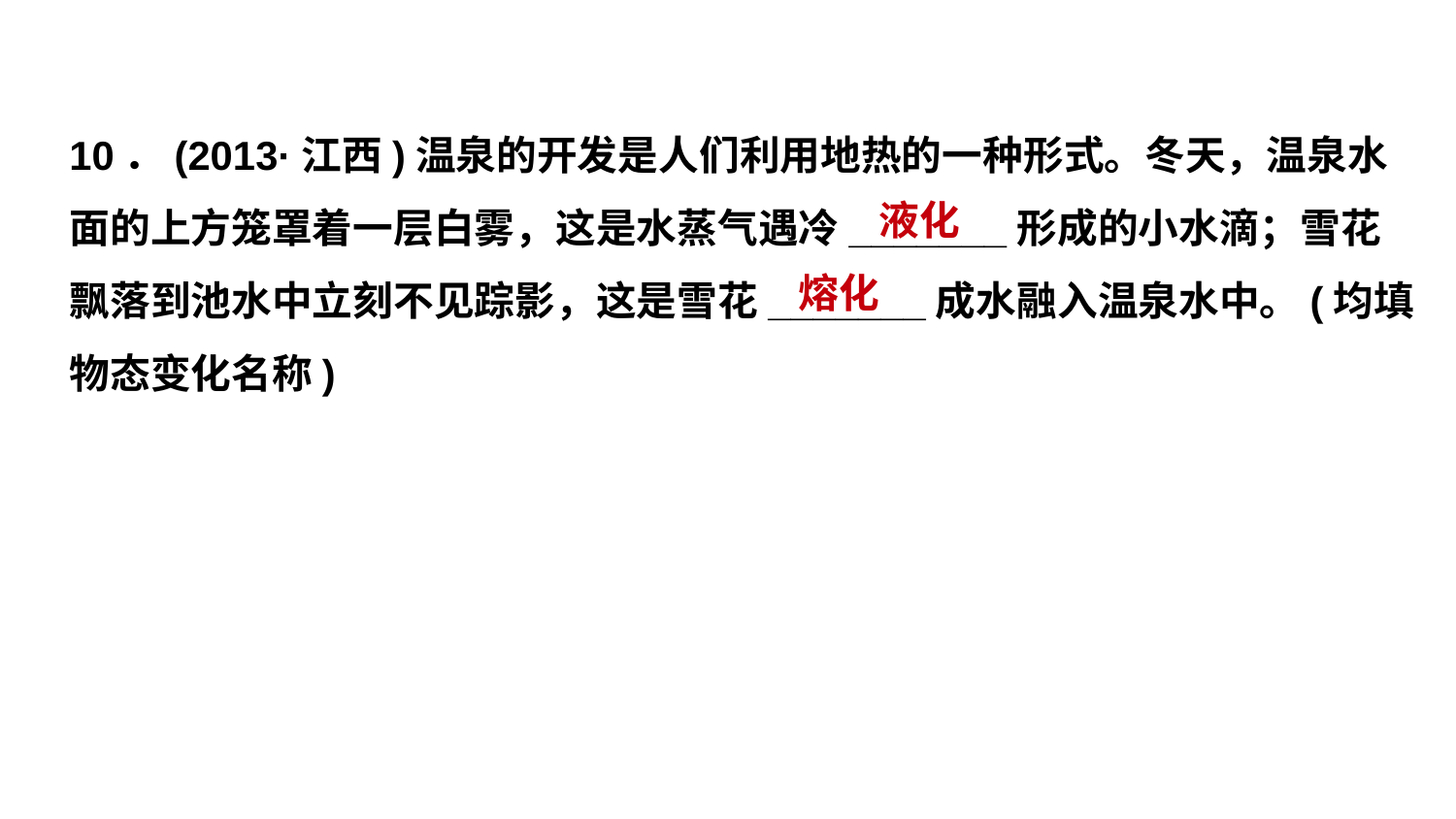

10．(2013·江西)温泉的开发是人们利用地热的一种形式。冬天，温泉水
面的上方笼罩着一层白雾，这是水蒸气遇冷_______形成的小水滴；雪花
飘落到池水中立刻不见踪影，这是雪花_______成水融入温泉水中。(均填
物态变化名称)
 液化
 熔化